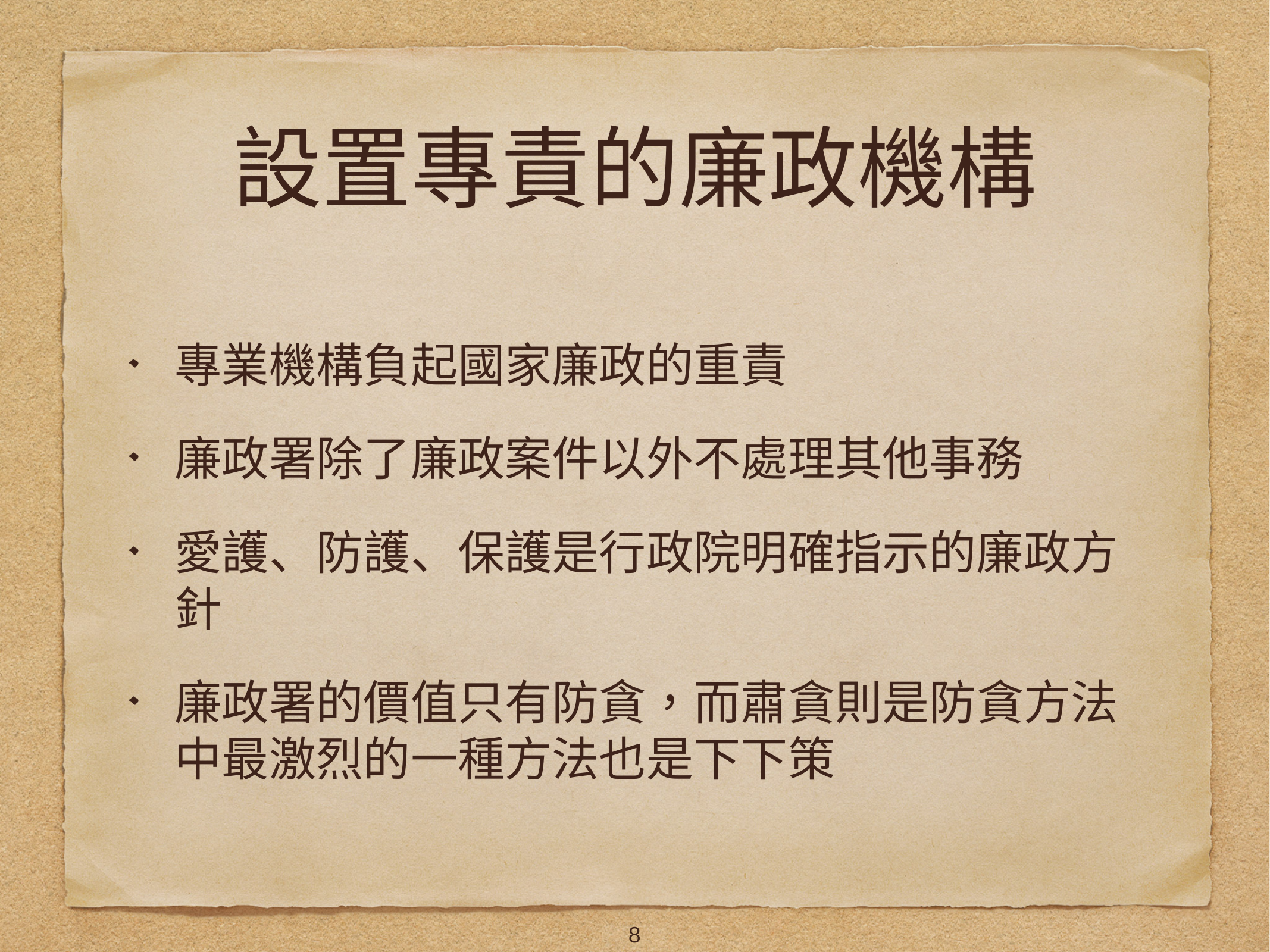

# 設置專責的廉政機構
專業機構負起國家廉政的重責
廉政署除了廉政案件以外不處理其他事務
愛護、防護、保護是行政院明確指示的廉政方針
廉政署的價值只有防貪，而肅貪則是防貪方法中最激烈的一種方法也是下下策
8